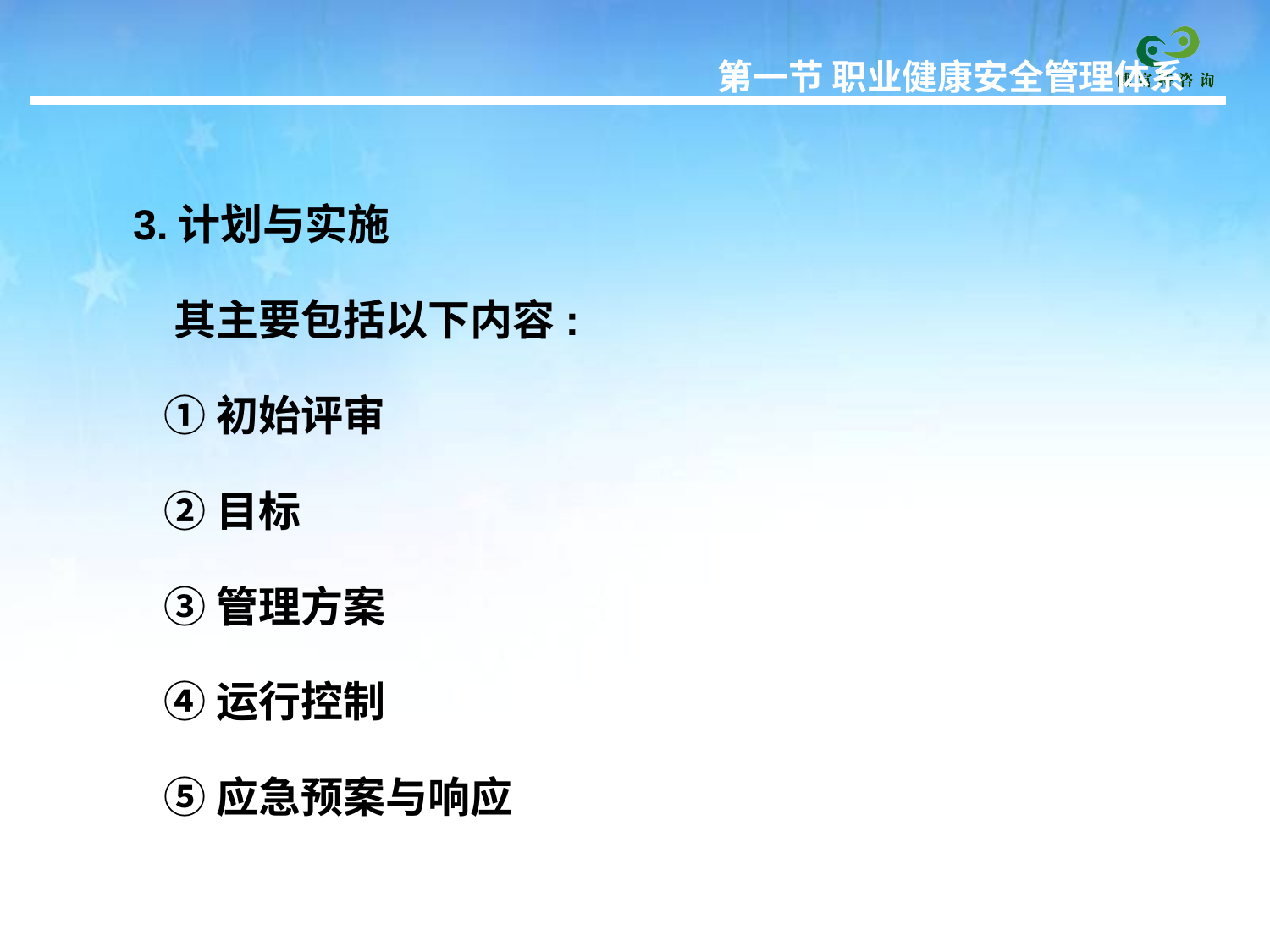

第一节 职业健康安全管理体系
   3.计划与实施
       其主要包括以下内容:
       ①初始评审
       ②目标
       ③管理方案
       ④运行控制
       ⑤应急预案与响应